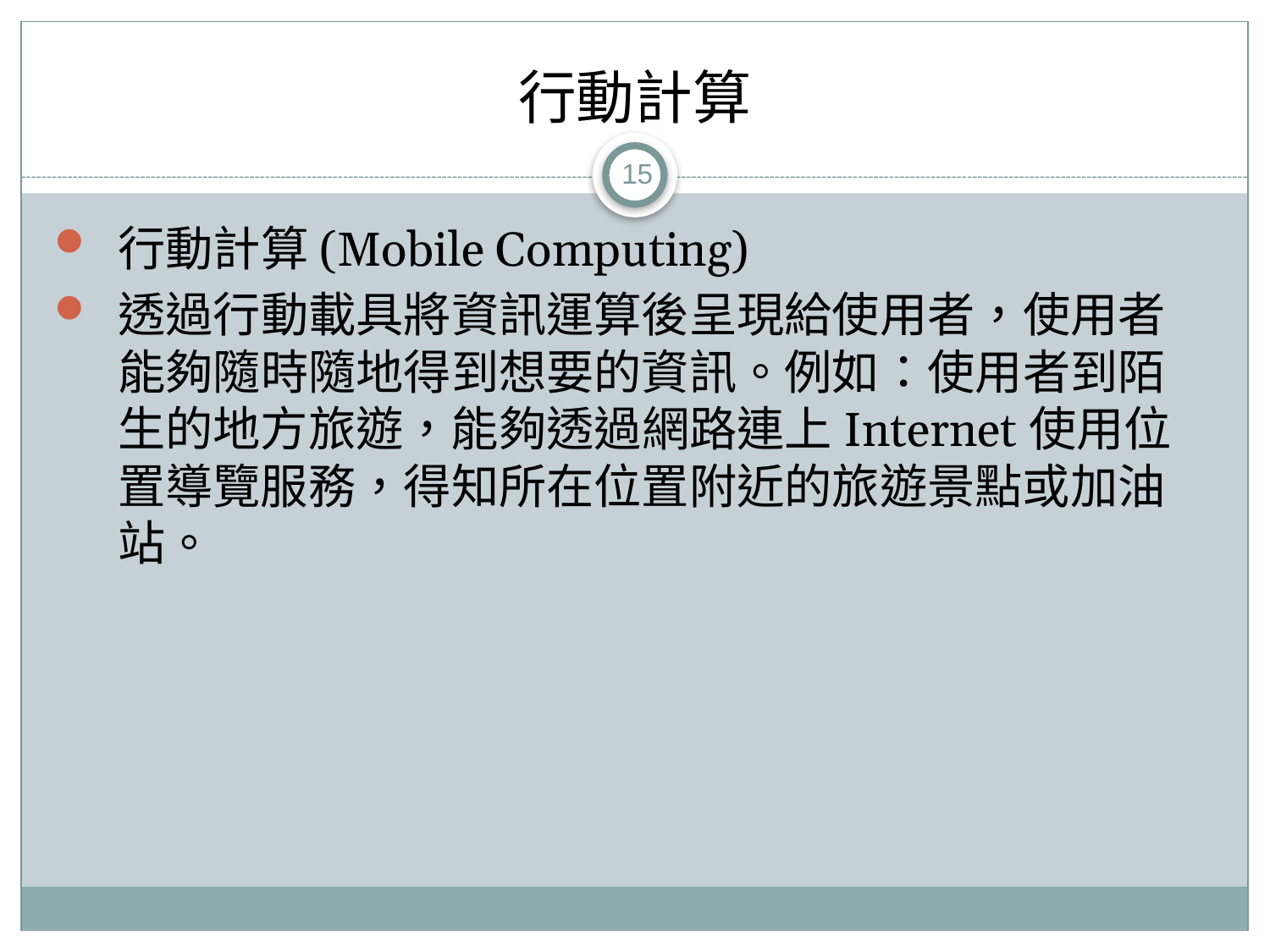

# 行動計算
15
行動計算(Mobile Computing)
透過行動載具將資訊運算後呈現給使用者，使用者能夠隨時隨地得到想要的資訊。例如：使用者到陌生的地方旅遊，能夠透過網路連上Internet使用位置導覽服務，得知所在位置附近的旅遊景點或加油站。